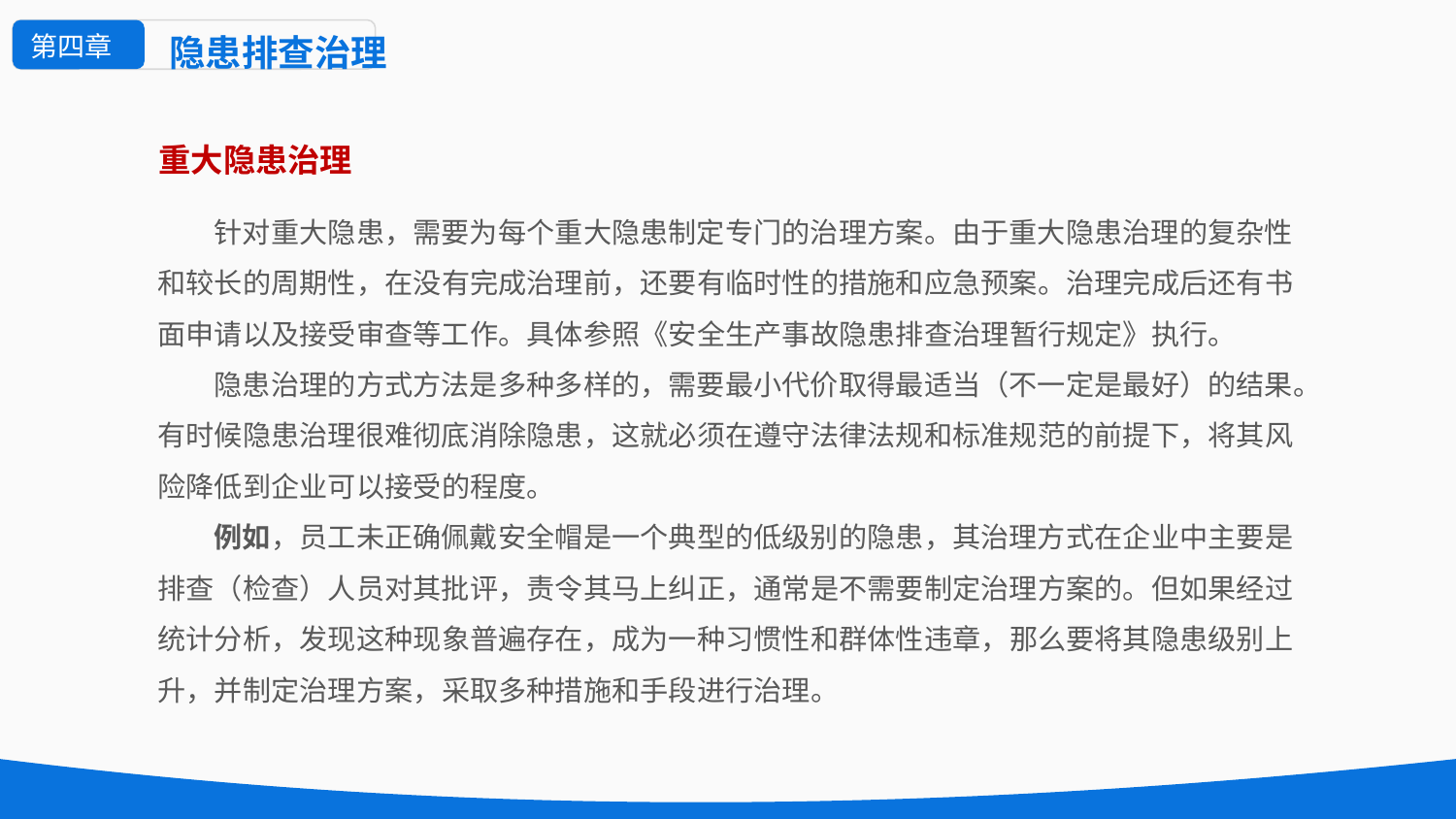

第四章
隐患排查治理
重大隐患治理
针对重大隐患，需要为每个重大隐患制定专门的治理方案。由于重大隐患治理的复杂性和较长的周期性，在没有完成治理前，还要有临时性的措施和应急预案。治理完成后还有书面申请以及接受审查等工作。具体参照《安全生产事故隐患排查治理暂行规定》执行。
隐患治理的方式方法是多种多样的，需要最小代价取得最适当（不一定是最好）的结果。有时候隐患治理很难彻底消除隐患，这就必须在遵守法律法规和标准规范的前提下，将其风险降低到企业可以接受的程度。
例如，员工未正确佩戴安全帽是一个典型的低级别的隐患，其治理方式在企业中主要是排查（检查）人员对其批评，责令其马上纠正，通常是不需要制定治理方案的。但如果经过统计分析，发现这种现象普遍存在，成为一种习惯性和群体性违章，那么要将其隐患级别上升，并制定治理方案，采取多种措施和手段进行治理。